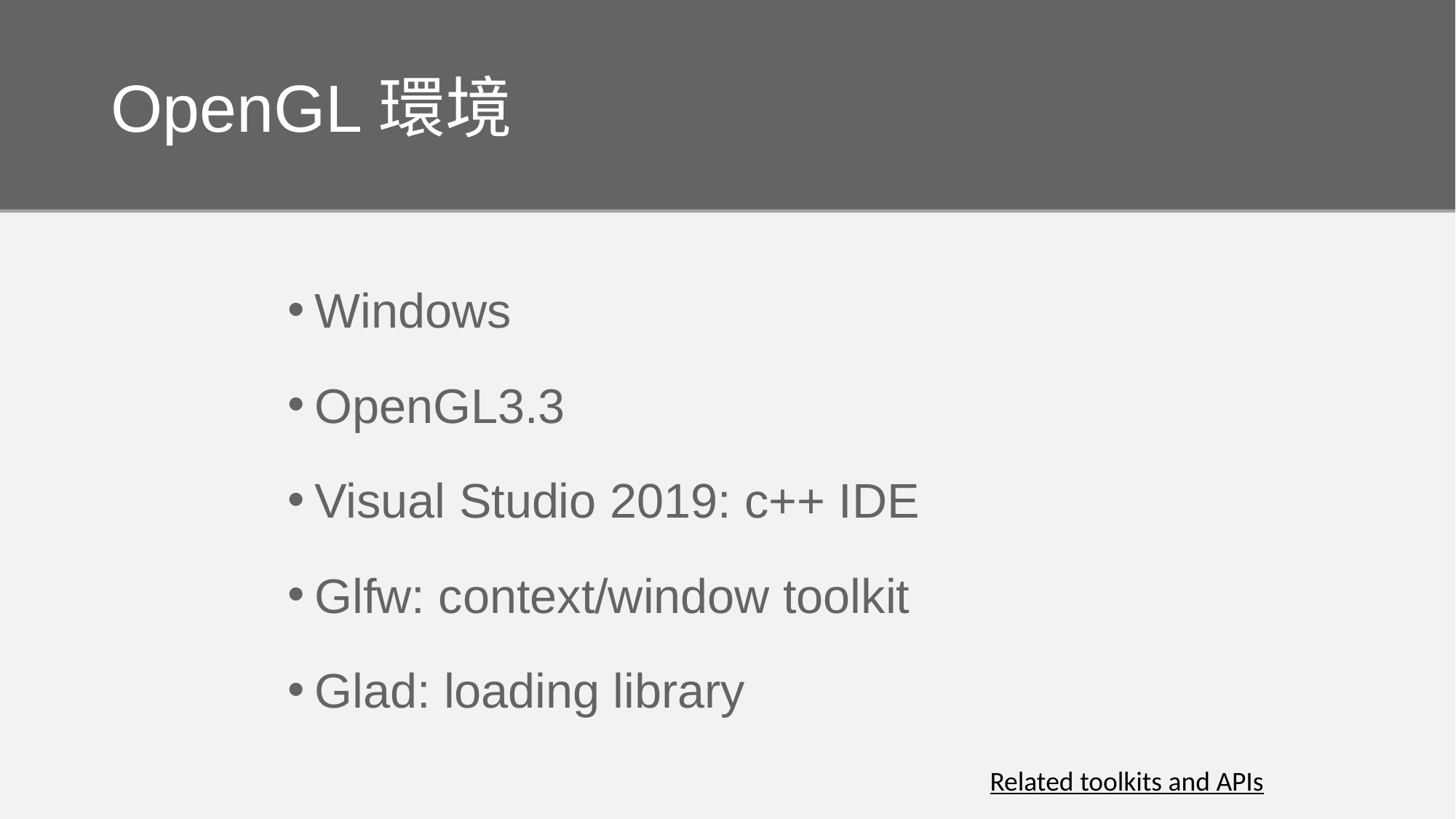

# OpenGL環境
Windows
OpenGL3.3
Visual Studio 2019: c++ IDE
Glfw: context/window toolkit
Glad: loading library
Related toolkits and APIs